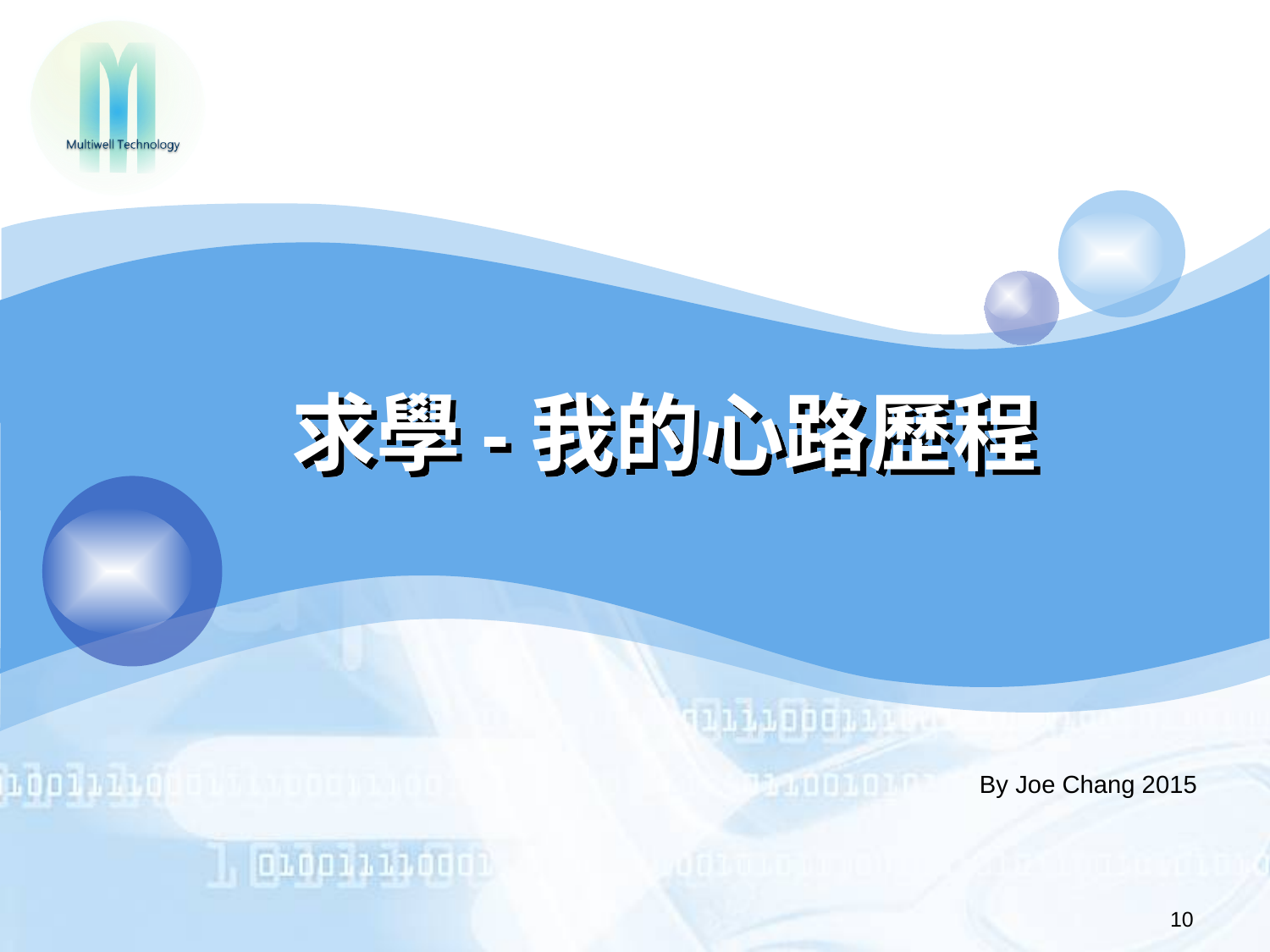

# 求學-我的心路歷程
By Joe Chang 2015
10